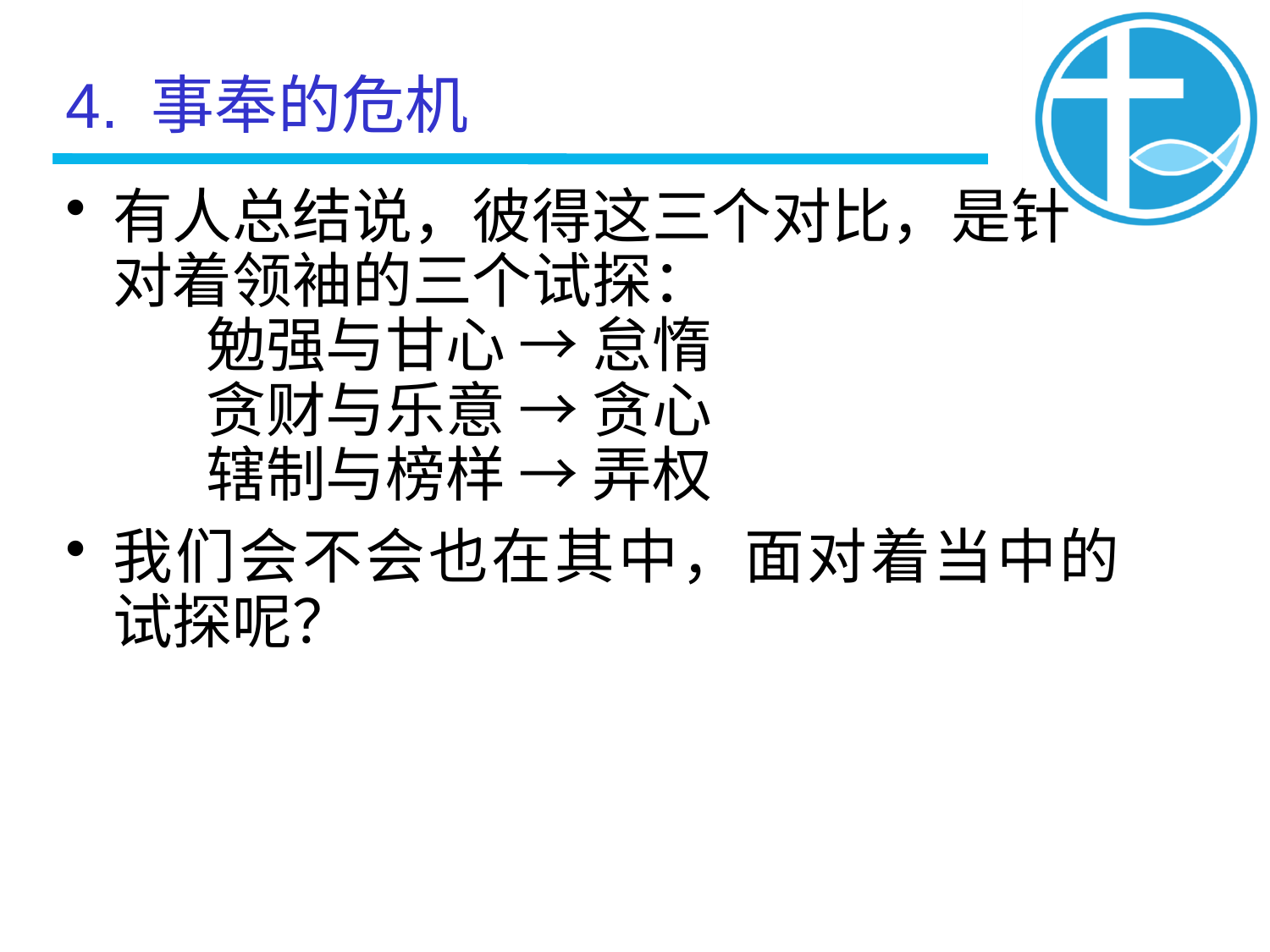

4. 事奉的危机
有人总结说，彼得这三个对比，是针对着领袖的三个试探：
       勉强与甘心 → 怠惰
       贪财与乐意 → 贪心
       辖制与榜样 → 弄权
我们会不会也在其中，面对着当中的试探呢？